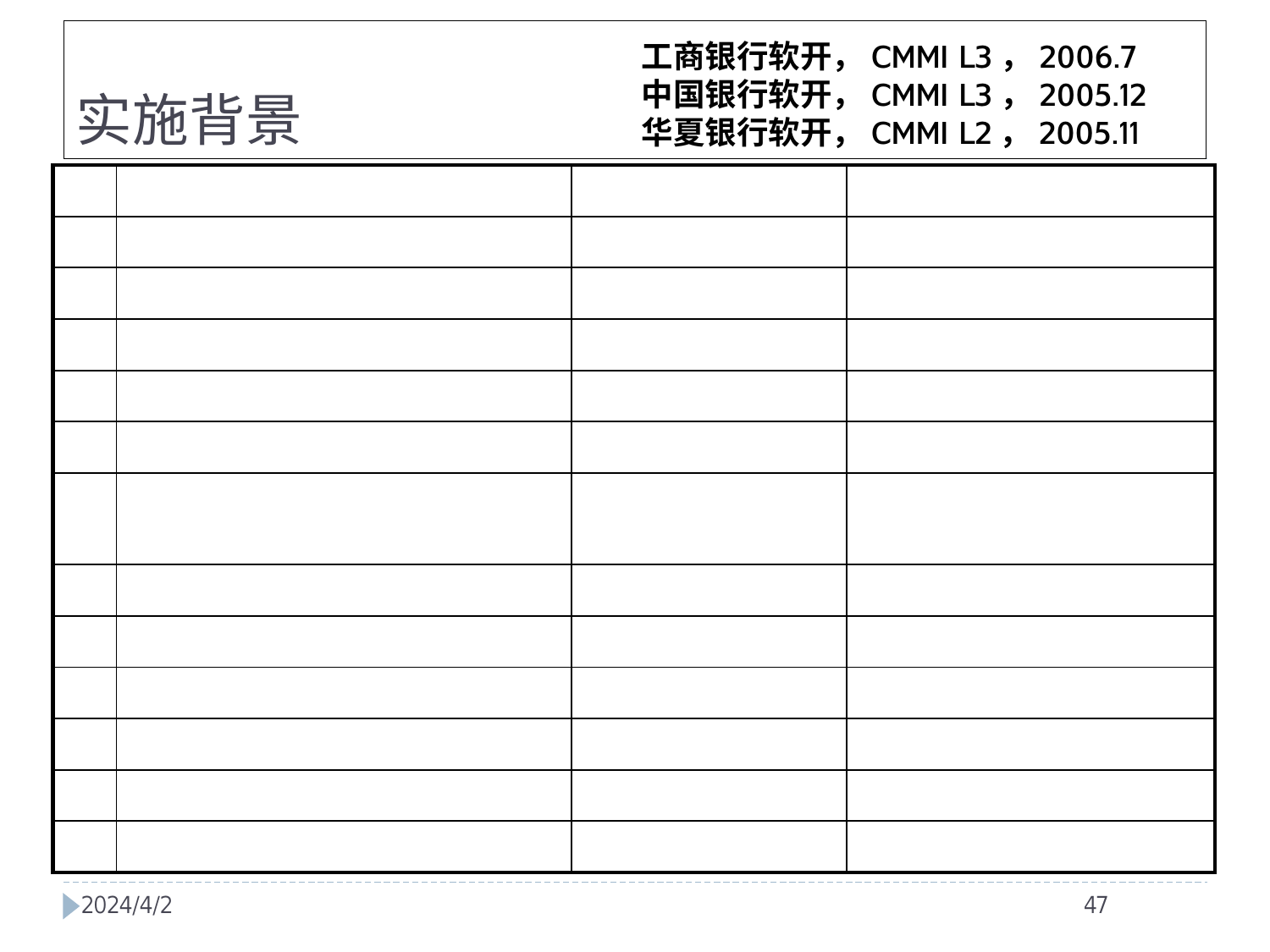

实施背景
工商银行软开，CMMI L3，2006.7
中国银行软开，CMMI L3，2005.12
华夏银行软开，CMMI L2，2005.11
|  |  |  |  |
| --- | --- | --- | --- |
|  |  |  |  |
|  |  |  |  |
|  |  |  |  |
|  |  |  |  |
|  |  |  |  |
|  |  |  |  |
|  |  |  |  |
|  |  |  |  |
|  |  |  |  |
|  |  |  |  |
|  |  |  |  |
|  |  |  |  |
2024/4/2
47